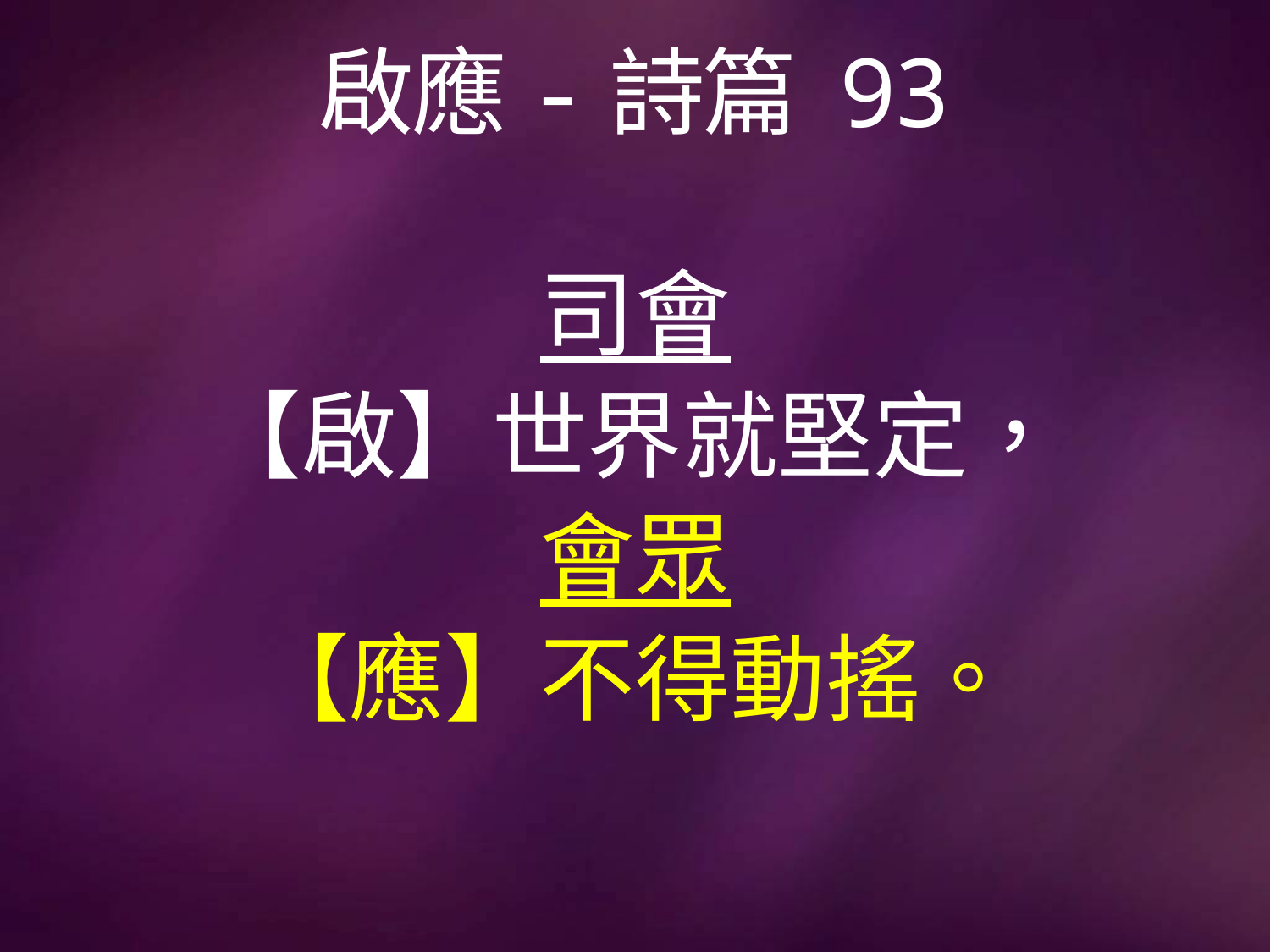

# 啟應-詩篇 93
司會
【啟】世界就堅定，
會眾
【應】不得動搖。